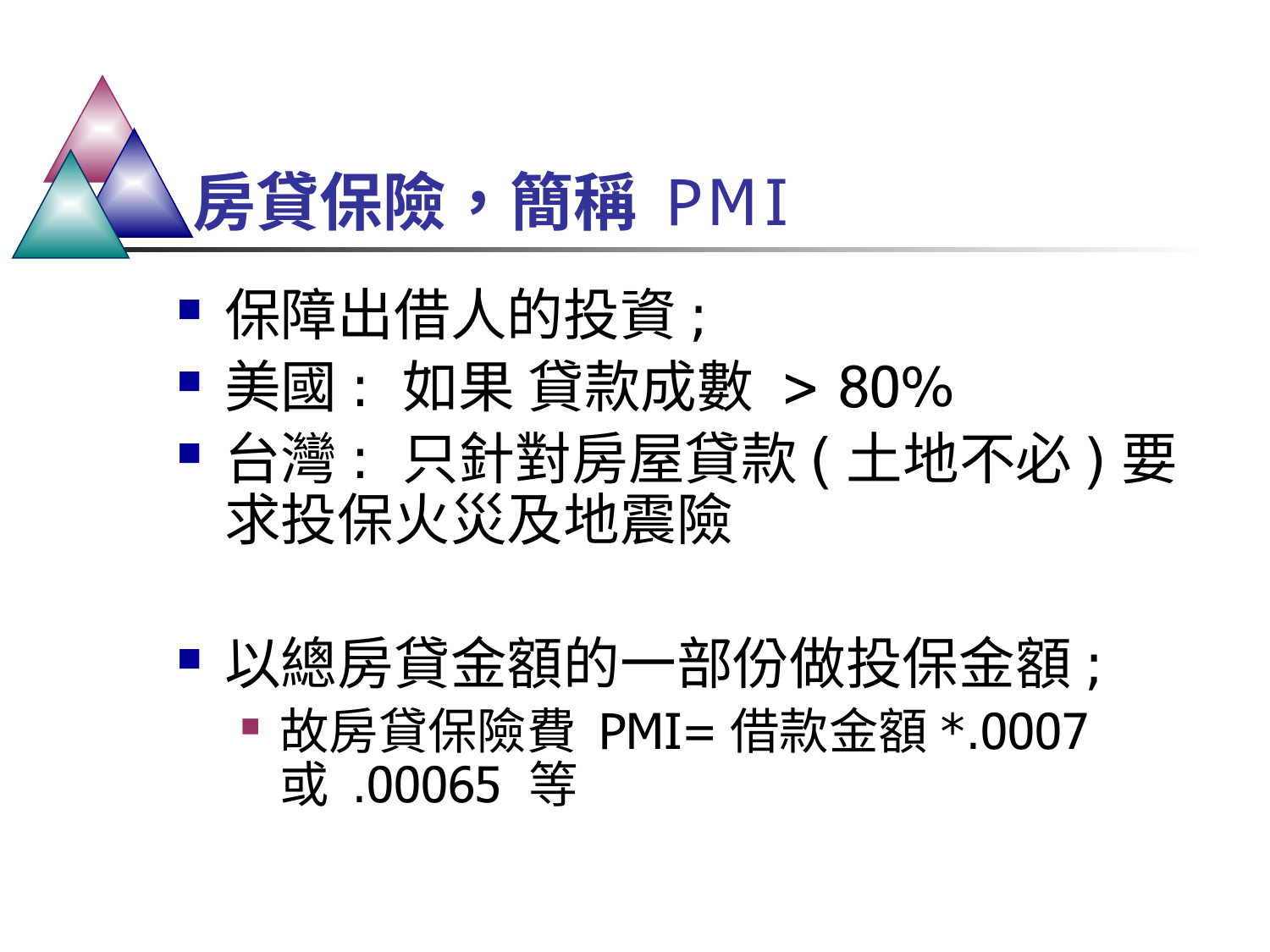

# 房貸保險，簡稱 PMI
保障出借人的投資;
美國: 如果 貸款成數 > 80%
台灣: 只針對房屋貸款(土地不必)要求投保火災及地震險

以總房貸金額的一部份做投保金額;
故房貸保險費 PMI=借款金額*.0007 或 .00065 等